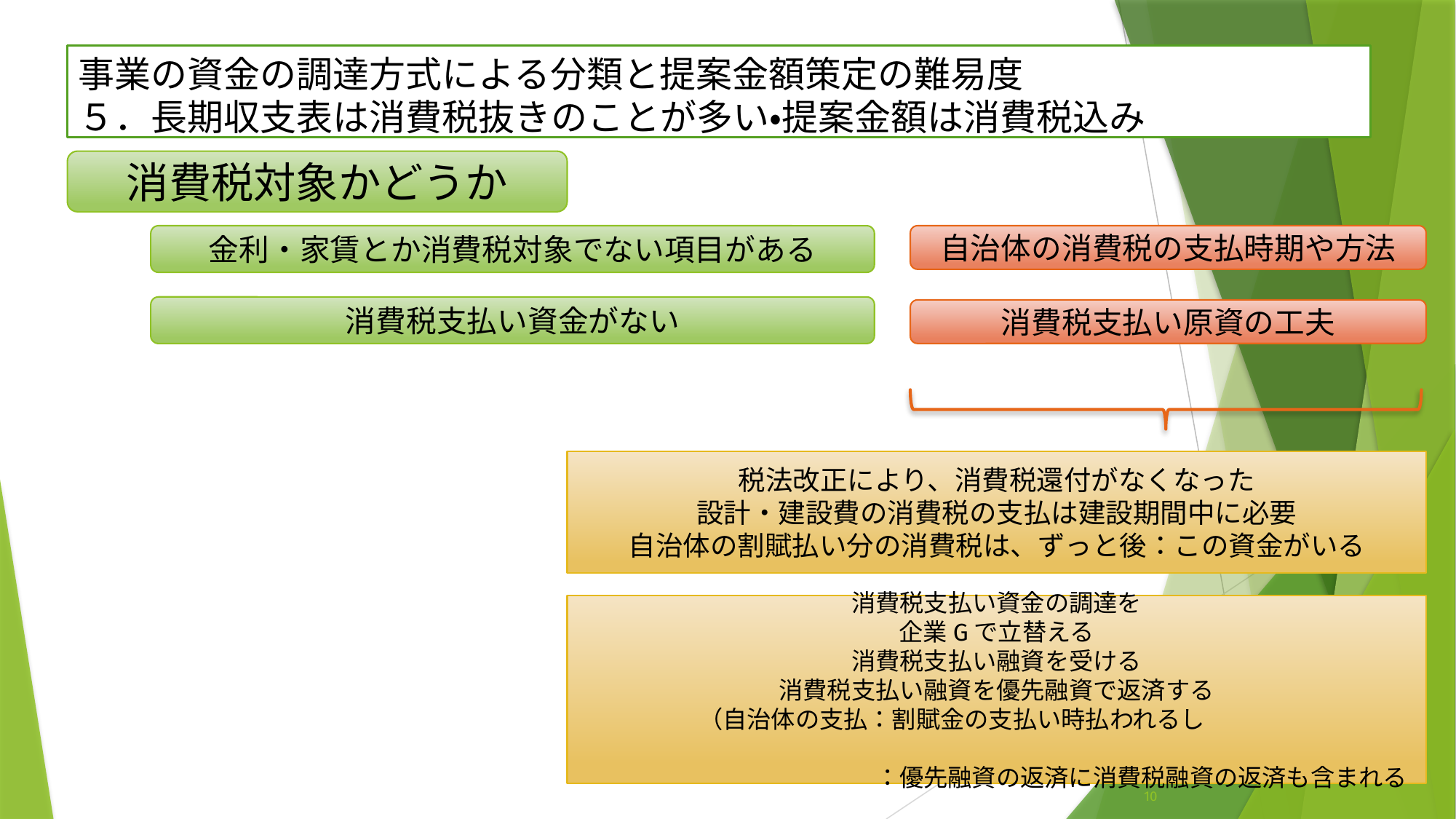

# 事業の資金の調達方式による分類と提案金額策定の難易度 ５．長期収支表は消費税抜きのことが多い・提案金額は消費税込み
消費税対象かどうか

金利・家賃とか消費税対象でない項目がある
自治体の消費税の支払時期や方法
消費税支払い資金がない
消費税支払い原資の工夫
税法改正により、消費税還付がなくなった
設計・建設費の消費税の支払は建設期間中に必要
自治体の割賦払い分の消費税は、ずっと後：この資金がいる
消費税支払い資金の調達を
企業Gで立替える
消費税支払い融資を受ける
消費税支払い融資を優先融資で返済する
　　　　　（自治体の支払：割賦金の支払い時払われるし
　　　　　　　　　　　　：優先融資の返済に消費税融資の返済も含まれる
10